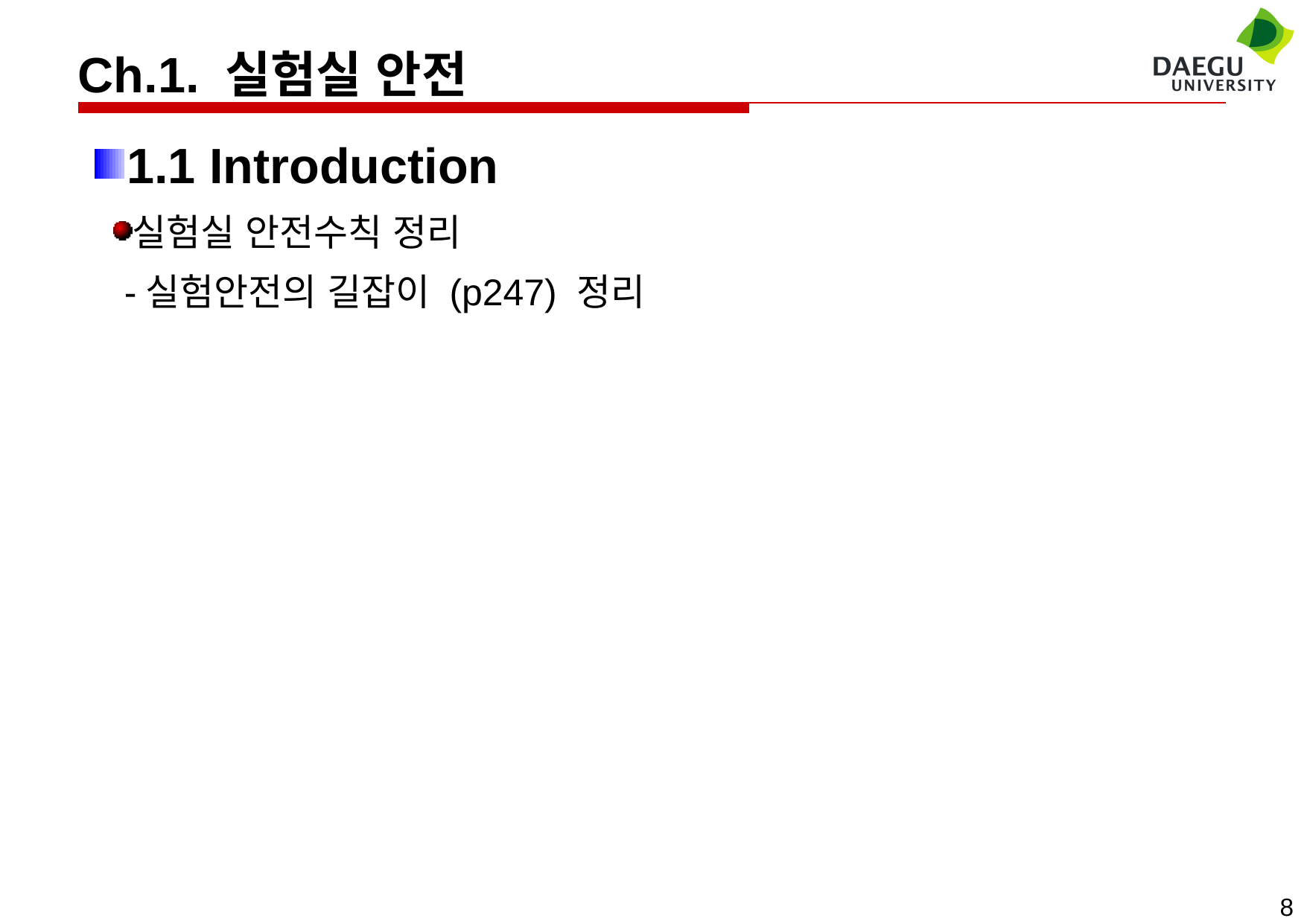

Ch.1. 실험실 안전
1.1 Introduction
실험실 안전수칙 정리
 -실험안전의 길잡이 (p247) 정리

8